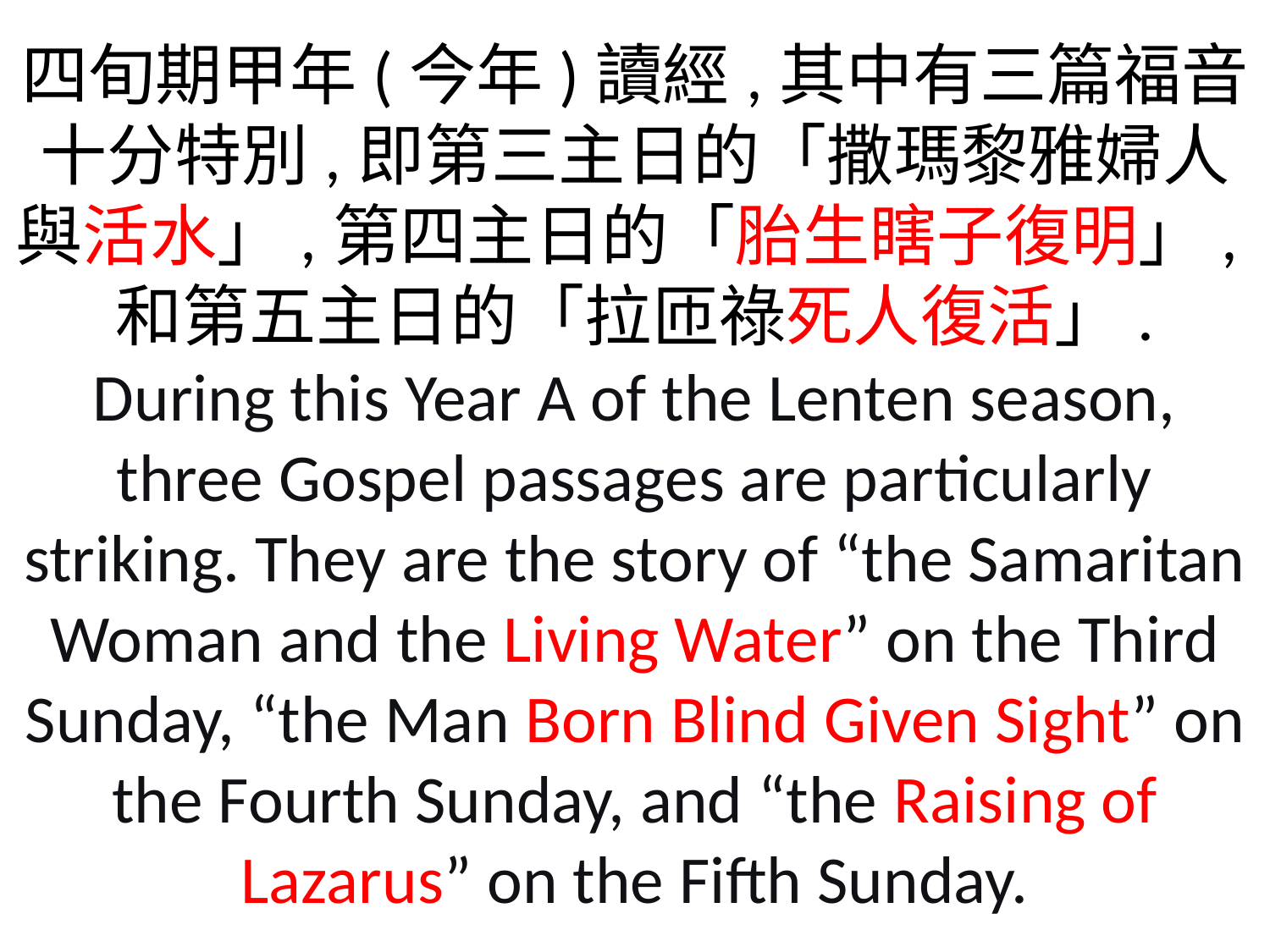

四旬期甲年(今年)讀經,其中有三篇福音十分特別,即第三主日的「撒瑪黎雅婦人與活水」,第四主日的「胎生瞎子復明」,和第五主日的「拉匝祿死人復活」.
During this Year A of the Lenten season, three Gospel passages are particularly striking. They are the story of “the Samaritan Woman and the Living Water” on the Third Sunday, “the Man Born Blind Given Sight” on the Fourth Sunday, and “the Raising of Lazarus” on the Fifth Sunday.